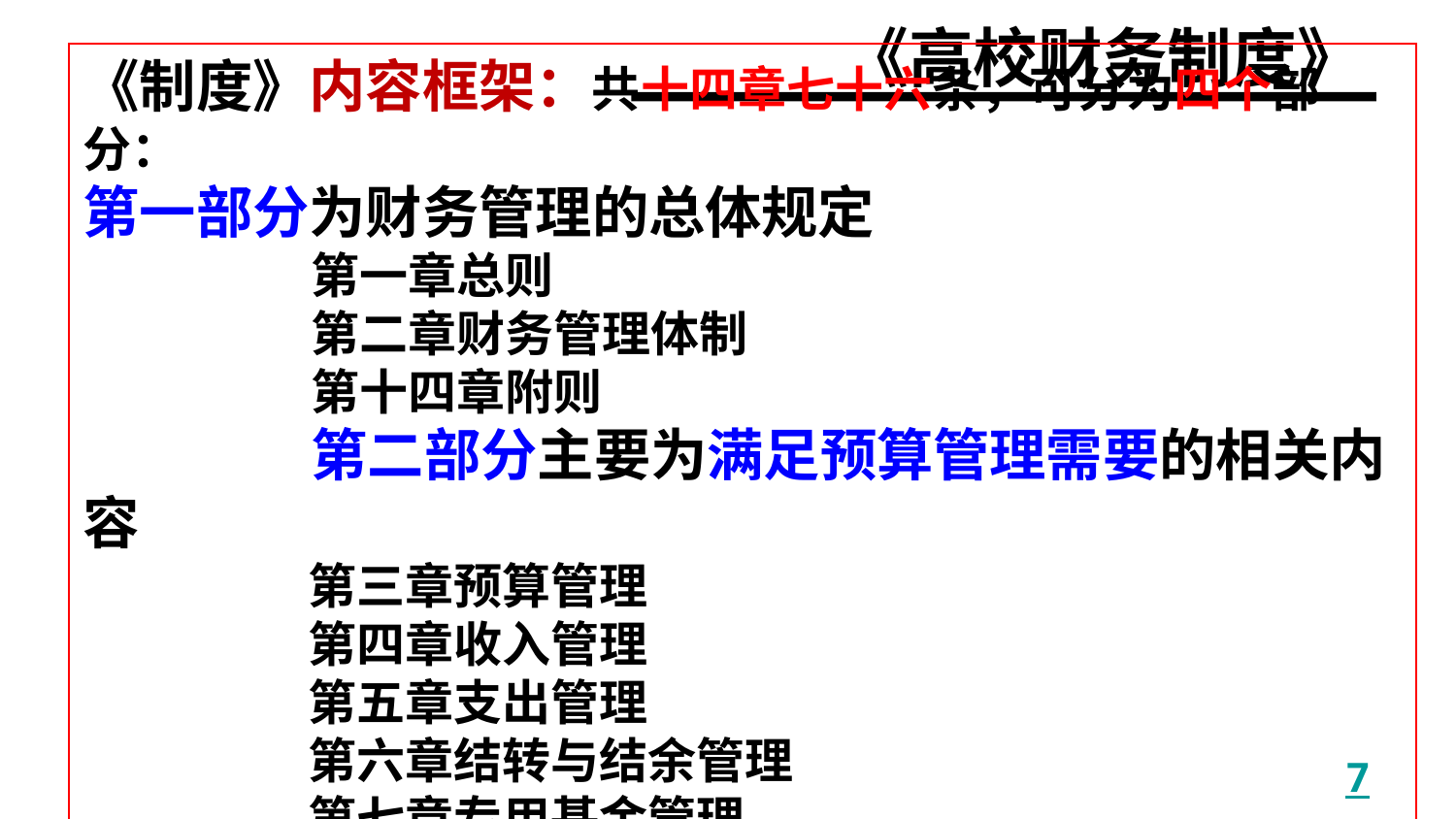

《高校财务制度》

《制度》内容框架：共十四章七十六条，可分为四个部分：
第一部分为财务管理的总体规定
第一章总则
第二章财务管理体制
第十四章附则
第二部分主要为满足预算管理需要的相关内容
              第三章预算管理
              第四章收入管理
              第五章支出管理
              第六章结转与结余管理
              第七章专用基金管理

7